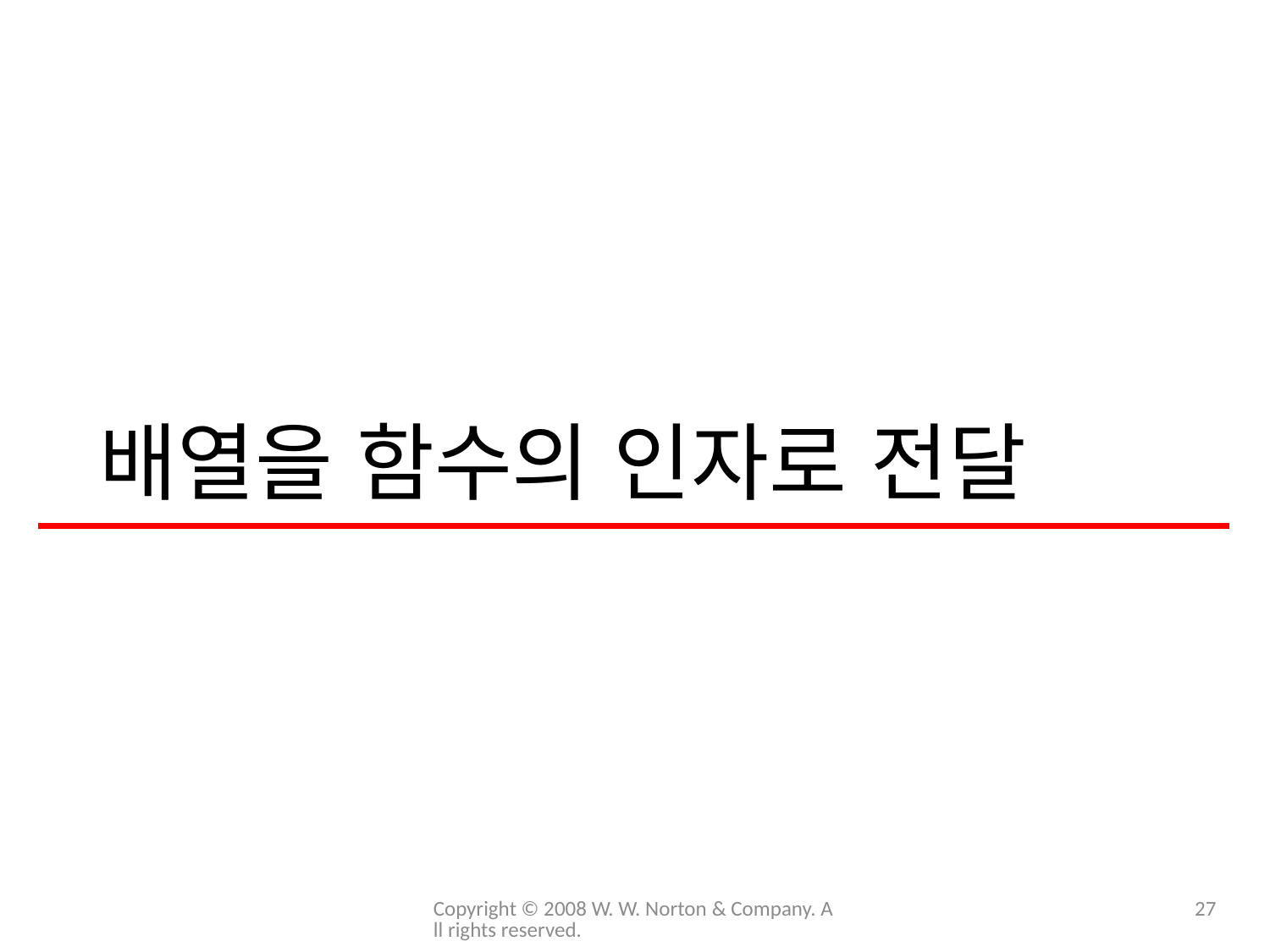

# 배열을 함수의 인자로 전달

Copyright © 2008 W. W. Norton & Company. All rights reserved.
27